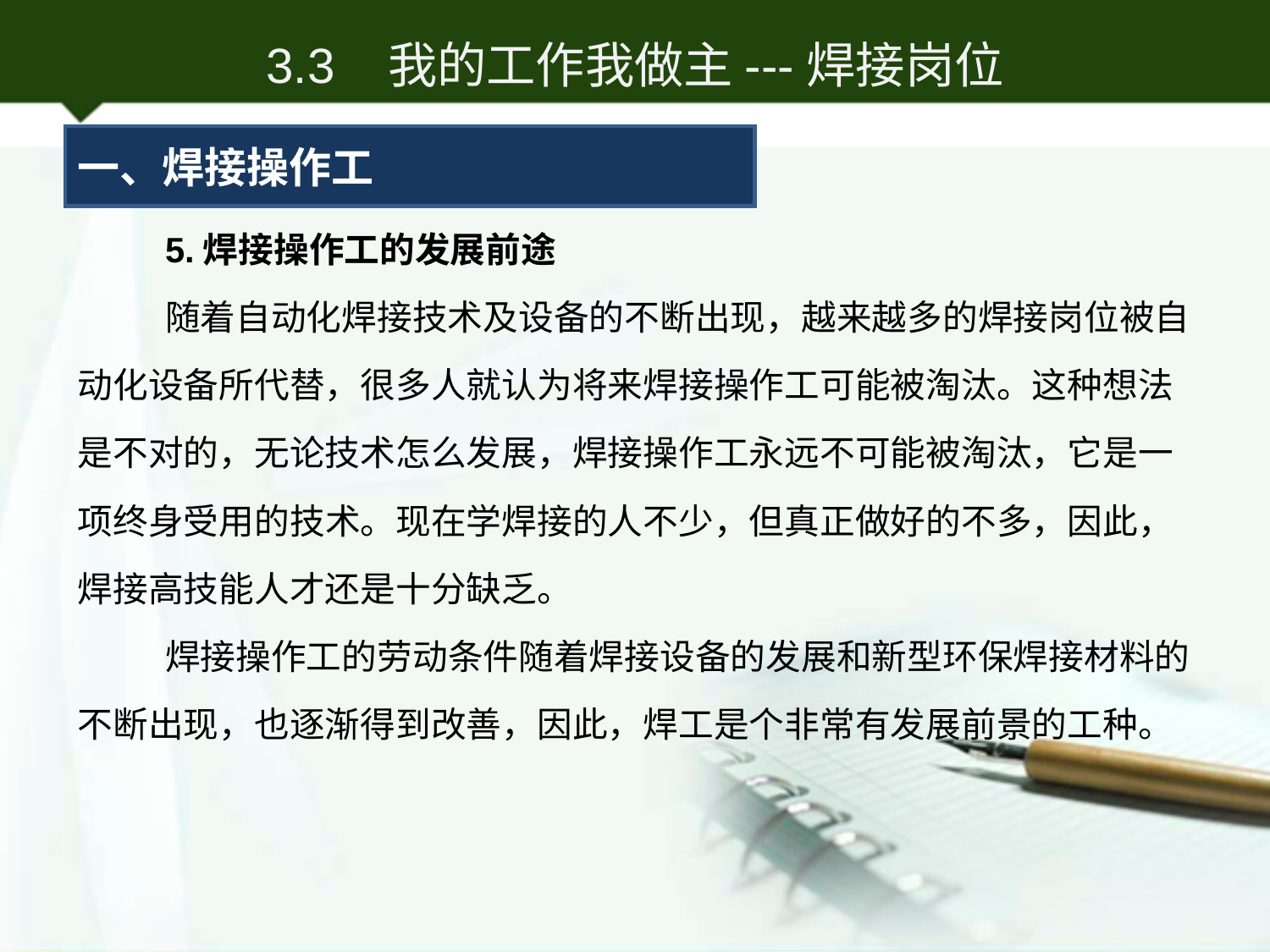

3.3   我的工作我做主---焊接岗位
一、焊接操作工
5.焊接操作工的发展前途
随着自动化焊接技术及设备的不断出现，越来越多的焊接岗位被自动化设备所代替，很多人就认为将来焊接操作工可能被淘汰。这种想法是不对的，无论技术怎么发展，焊接操作工永远不可能被淘汰，它是一项终身受用的技术。现在学焊接的人不少，但真正做好的不多，因此，焊接高技能人才还是十分缺乏。
焊接操作工的劳动条件随着焊接设备的发展和新型环保焊接材料的不断出现，也逐渐得到改善，因此，焊工是个非常有发展前景的工种。